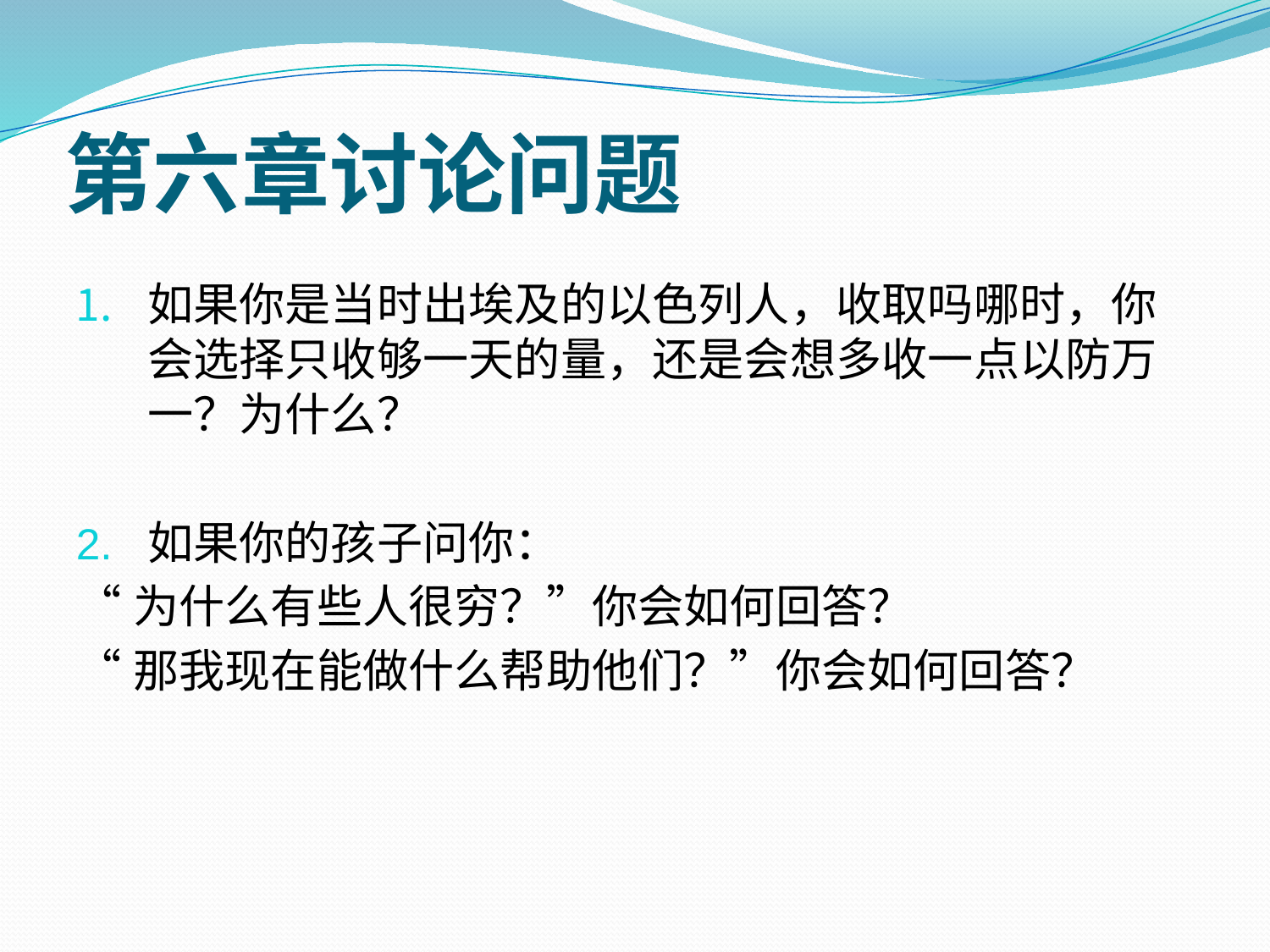

# 第六章讨论问题
如果你是当时出埃及的以色列人，收取吗哪时，你会选择只收够一天的量，还是会想多收一点以防万一？为什么？

如果你的孩子问你：
“为什么有些人很穷？”你会如何回答？
“那我现在能做什么帮助他们？”你会如何回答？